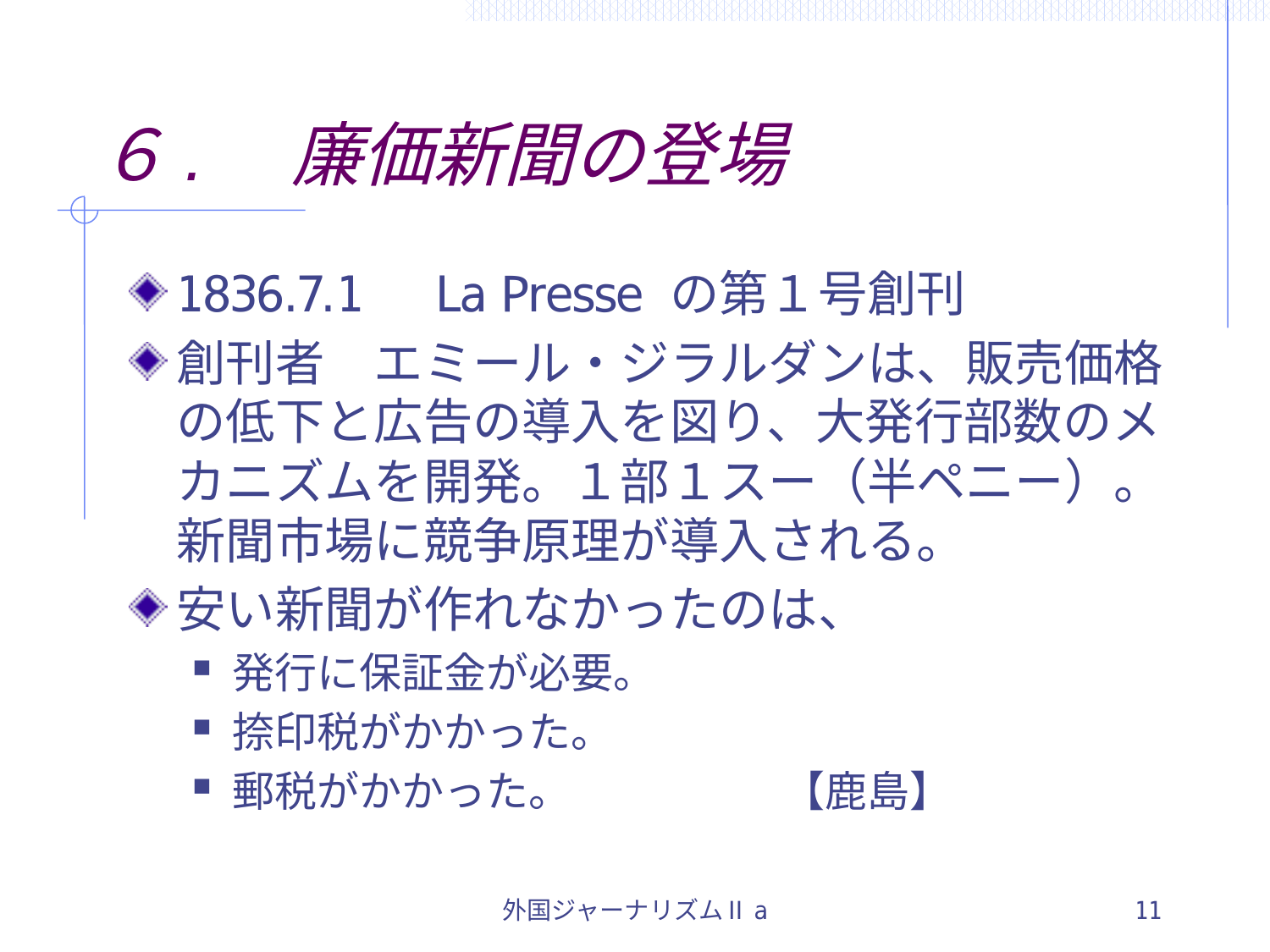

# ６.　廉価新聞の登場
1836.7.1　La Presse の第１号創刊
創刊者　エミール・ジラルダンは、販売価格の低下と広告の導入を図り、大発行部数のメカニズムを開発。１部１スー（半ペニー）。新聞市場に競争原理が導入される。
安い新聞が作れなかったのは、
発行に保証金が必要。
捺印税がかかった。
郵税がかかった。　　　　　【鹿島】
外国ジャーナリズムⅡa
11